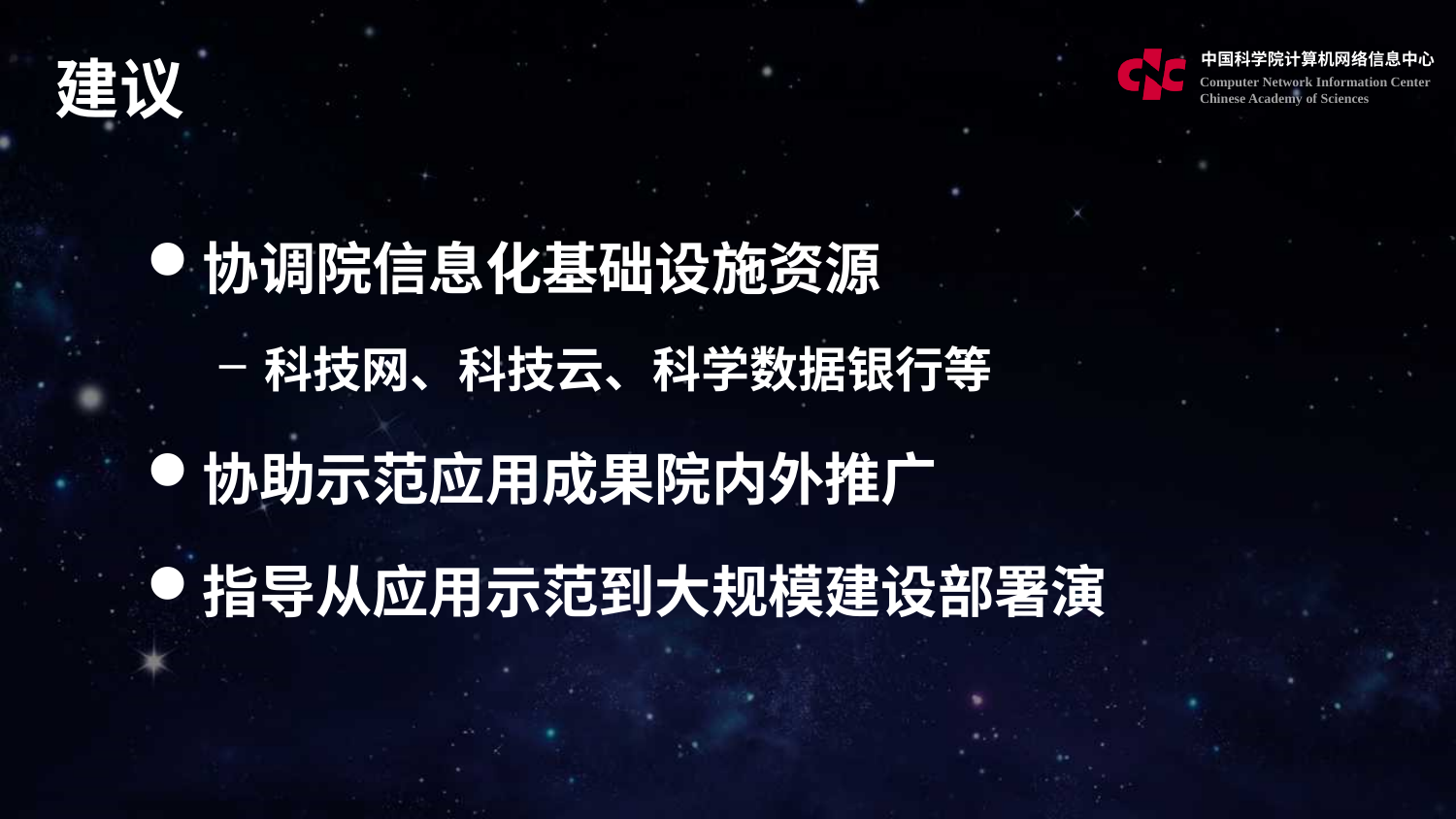

# 建议
协调院信息化基础设施资源
科技网、科技云、科学数据银行等
协助示范应用成果院内外推广
指导从应用示范到大规模建设部署演